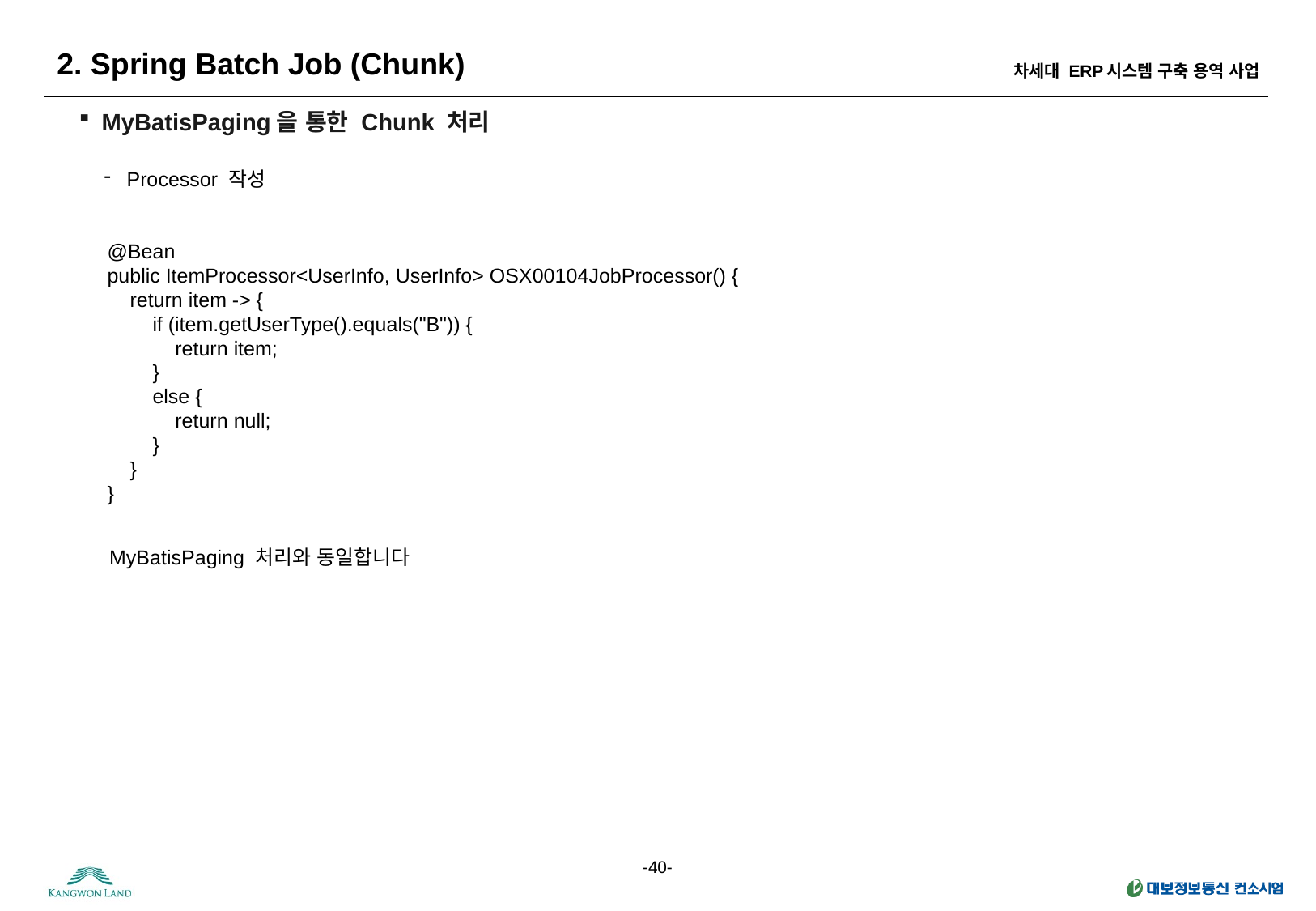

2. Spring Batch Job (Chunk)
MyBatisPaging을 통한 Chunk 처리

Processor 작성
@Bean
public ItemProcessor<UserInfo, UserInfo> OSX00104JobProcessor() {
    return item -> {
        if (item.getUserType().equals("B")) {
            return item;
        }
        else {
            return null;
        }
    }
}
MyBatisPaging 처리와 동일합니다